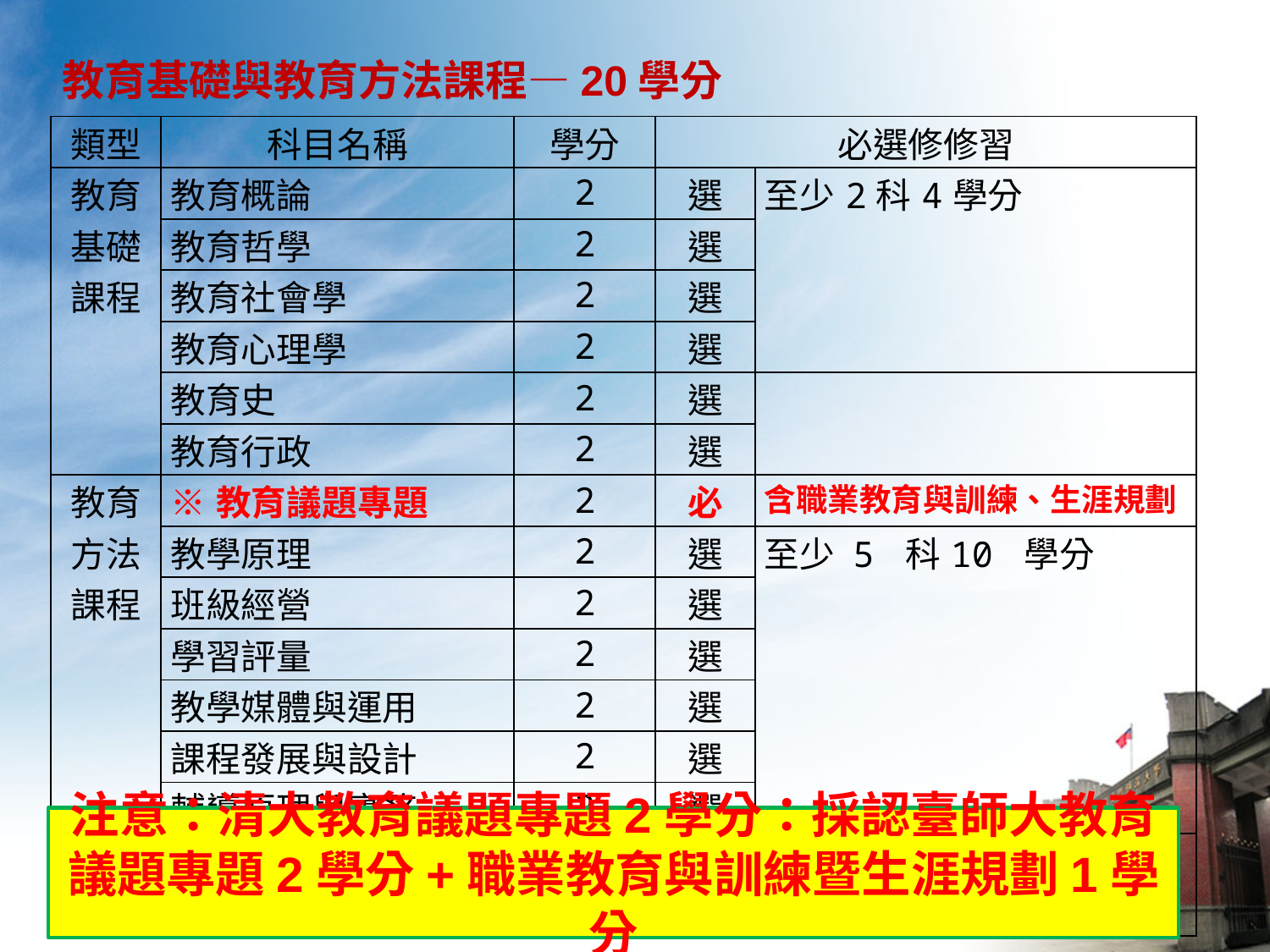

# 教育基礎與教育方法課程—20學分
| 類型 | 科目名稱 | 學分 | 必選修修習 |  |
| --- | --- | --- | --- | --- |
| 教育基礎課程 | 教育概論 | 2 | 選 | 至少2科4學分 |
|  | 教育哲學 | 2 | 選 |  |
|  | 教育社會學 | 2 | 選 |  |
|  | 教育心理學 | 2 | 選 |  |
|  | 教育史 | 2 | 選 |  |
|  | 教育行政 | 2 | 選 |  |
| 教育方法課程 | ※教育議題專題 | 2 | 必 | 含職業教育與訓練、生涯規劃 |
|  | 教學原理 | 2 | 選 | 至少 5 科10 學分 |
|  | 班級經營 | 2 | 選 |  |
|  | 學習評量 | 2 | 選 |  |
|  | 教學媒體與運用 | 2 | 選 |  |
|  | 課程發展與設計 | 2 | 選 |  |
|  | 輔導原理與實務 | 2 | 選 |  |
|  | 特殊教育導論 | 3 | 選 |  |
|  | 教育統計學 | 2 | 選 |  |

注意：清大教育議題專題2學分：採認臺師大教育議題專題2學分+職業教育與訓練暨生涯規劃1學分